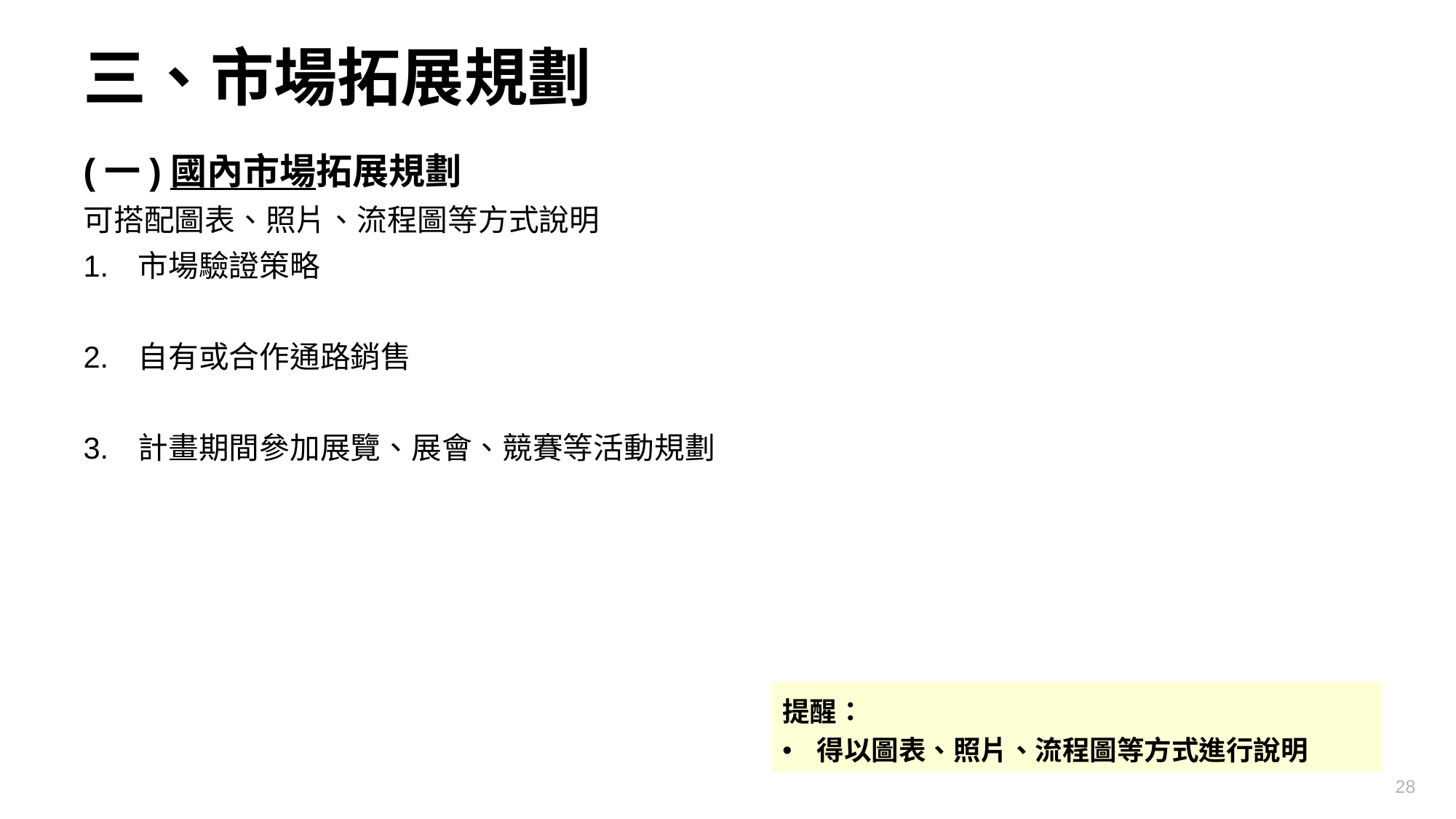

# 三、市場拓展規劃
(一)國內市場拓展規劃
可搭配圖表、照片、流程圖等方式說明
市場驗證策略

自有或合作通路銷售

計畫期間參加展覽、展會、競賽等活動規劃

提醒：
得以圖表、照片、流程圖等方式進行說明
28